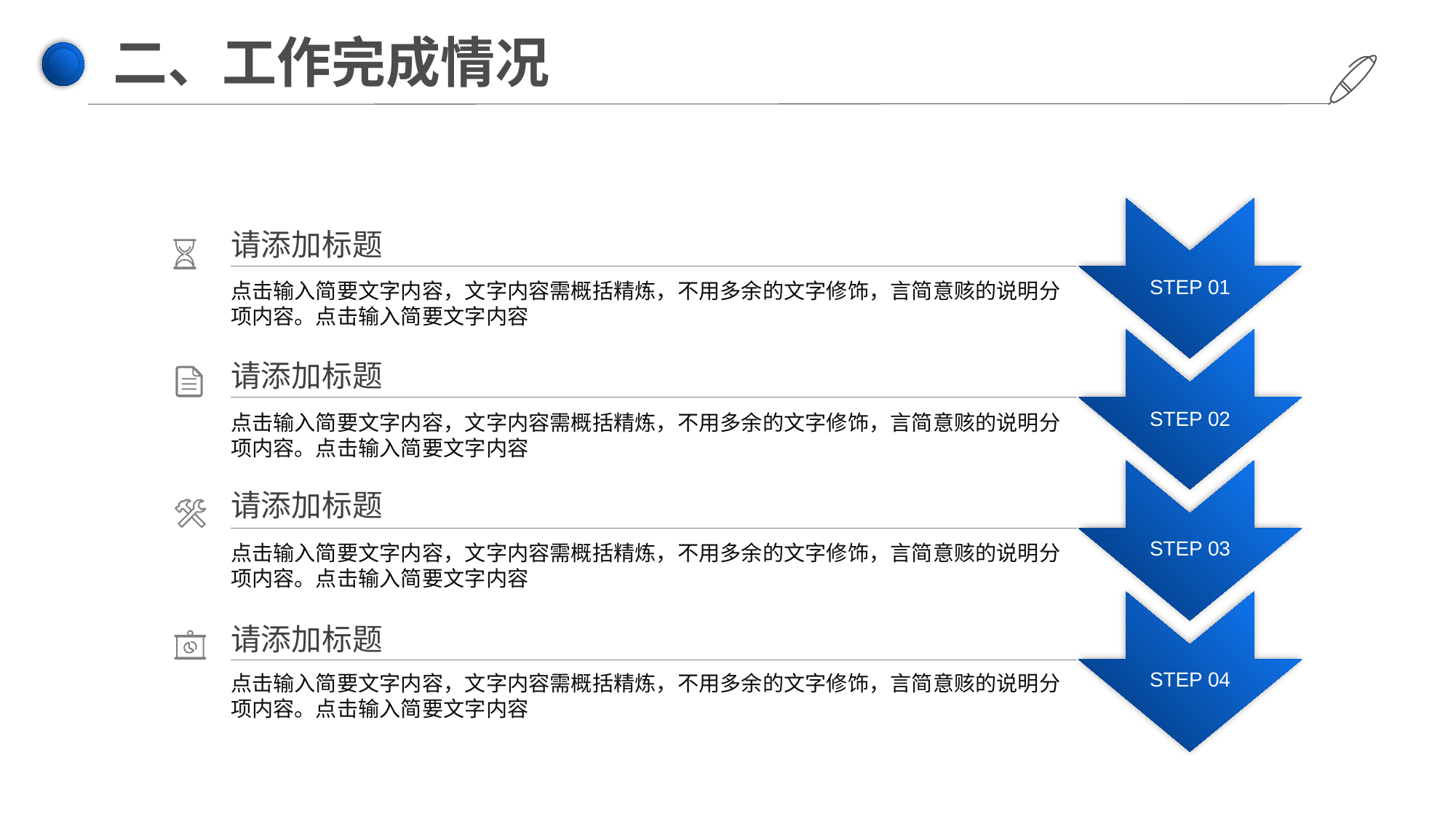

二、工作完成情况

请添加标题

STEP 01
点击输入简要文字内容，文字内容需概括精炼，不用多余的文字修饰，言简意赅的说明分项内容。点击输入简要文字内容

请添加标题

STEP 02
点击输入简要文字内容，文字内容需概括精炼，不用多余的文字修饰，言简意赅的说明分项内容。点击输入简要文字内容

请添加标题

STEP 03
点击输入简要文字内容，文字内容需概括精炼，不用多余的文字修饰，言简意赅的说明分项内容。点击输入简要文字内容

请添加标题

STEP 04
点击输入简要文字内容，文字内容需概括精炼，不用多余的文字修饰，言简意赅的说明分项内容。点击输入简要文字内容